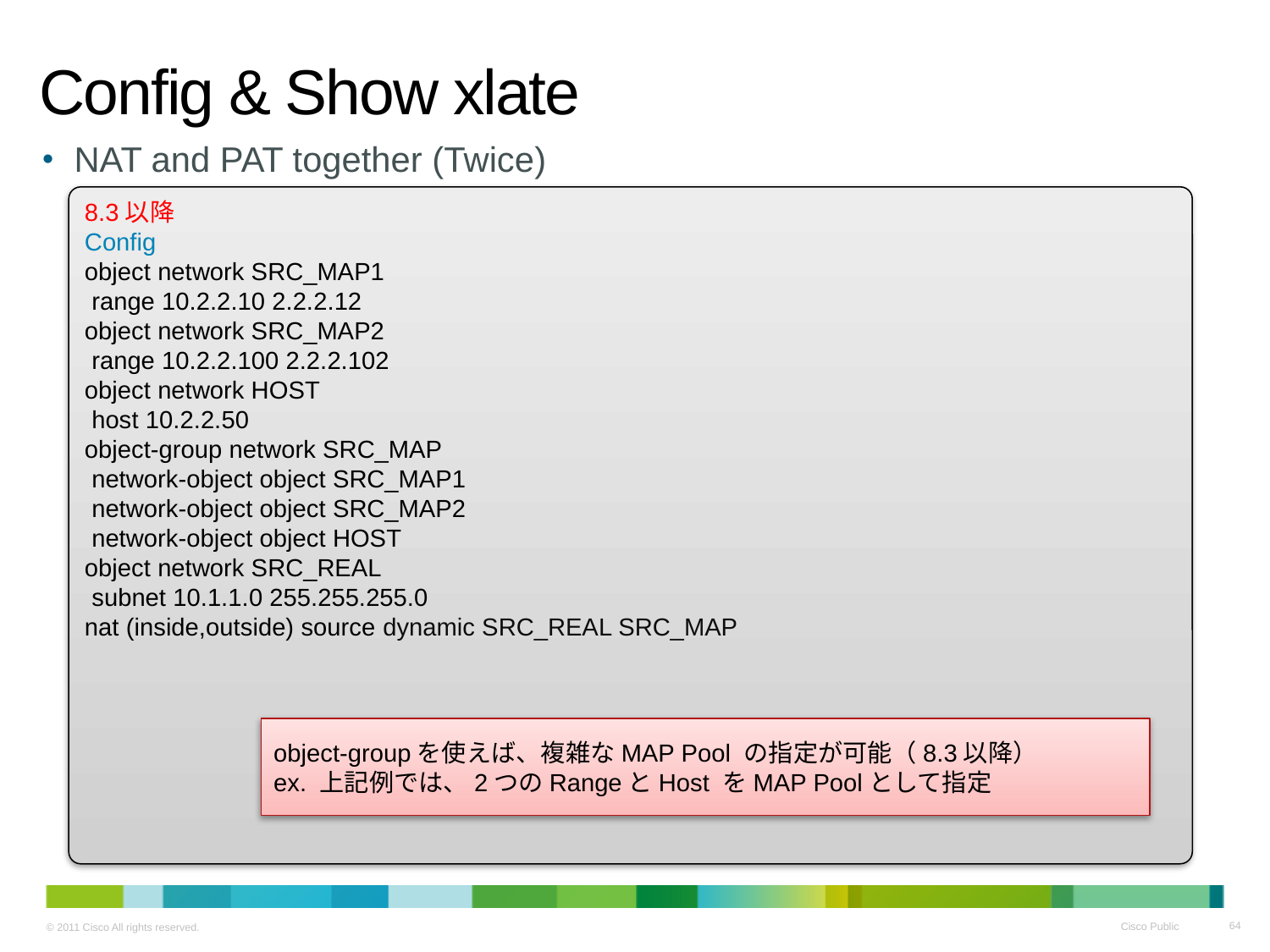

# Config & Show xlate
NAT and PAT together (Twice)
8.3以降
Config
object network SRC_MAP1
 range 10.2.2.10 2.2.2.12
object network SRC_MAP2
 range 10.2.2.100 2.2.2.102
object network HOST
 host 10.2.2.50
object-group network SRC_MAP
 network-object object SRC_MAP1
 network-object object SRC_MAP2
 network-object object HOST
object network SRC_REAL
 subnet 10.1.1.0 255.255.255.0
nat (inside,outside) source dynamic SRC_REAL SRC_MAP

object-groupを使えば、複雑なMAP Pool の指定が可能（8.3以降）
ex. 上記例では、2つのRangeとHost をMAP Poolとして指定